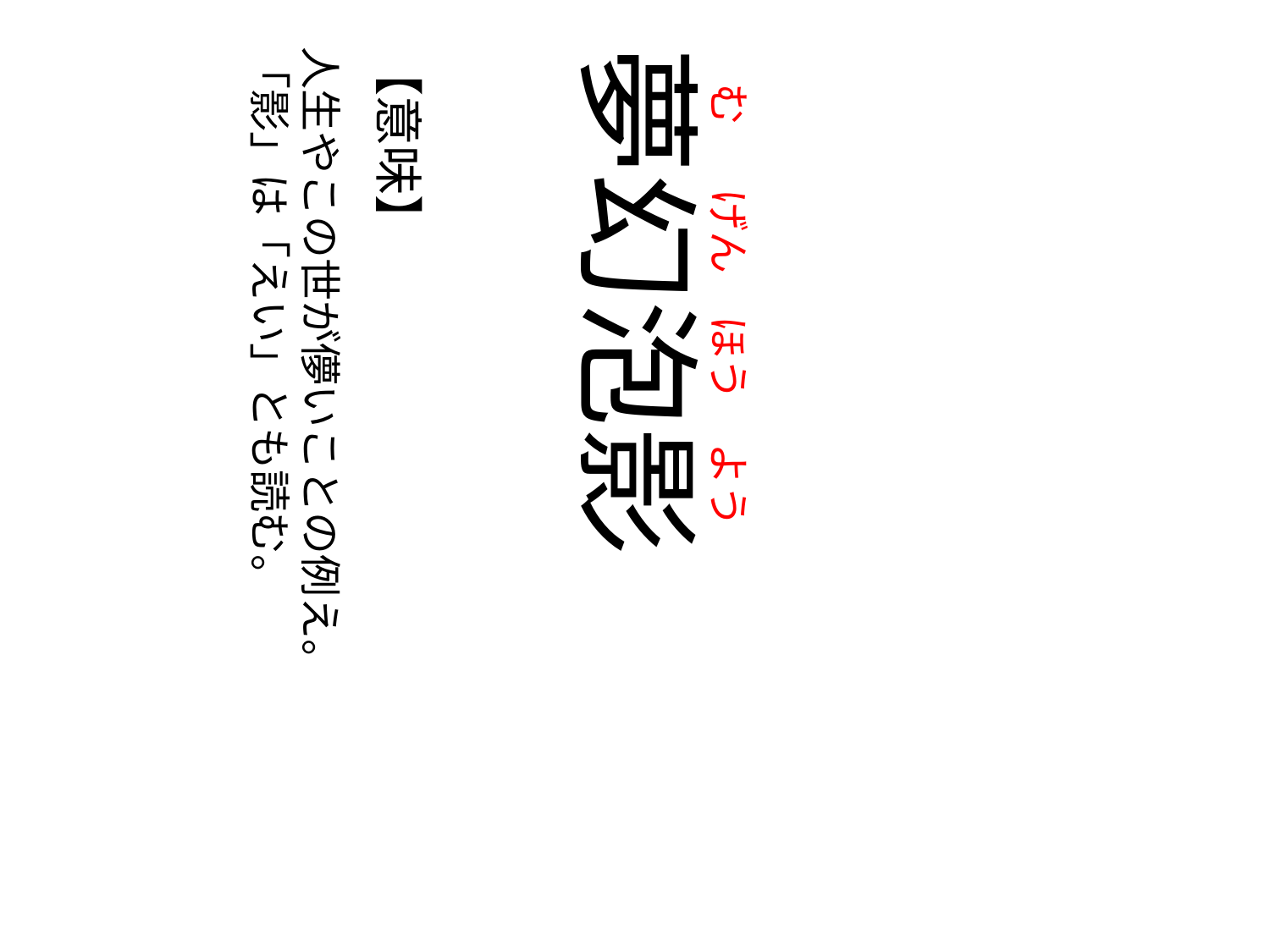

む
の
げん
の
ほう
の
よう
人生やこの世が儚いことの例え。
「影」は「えい」とも読む。
【意味】
夢幻泡影